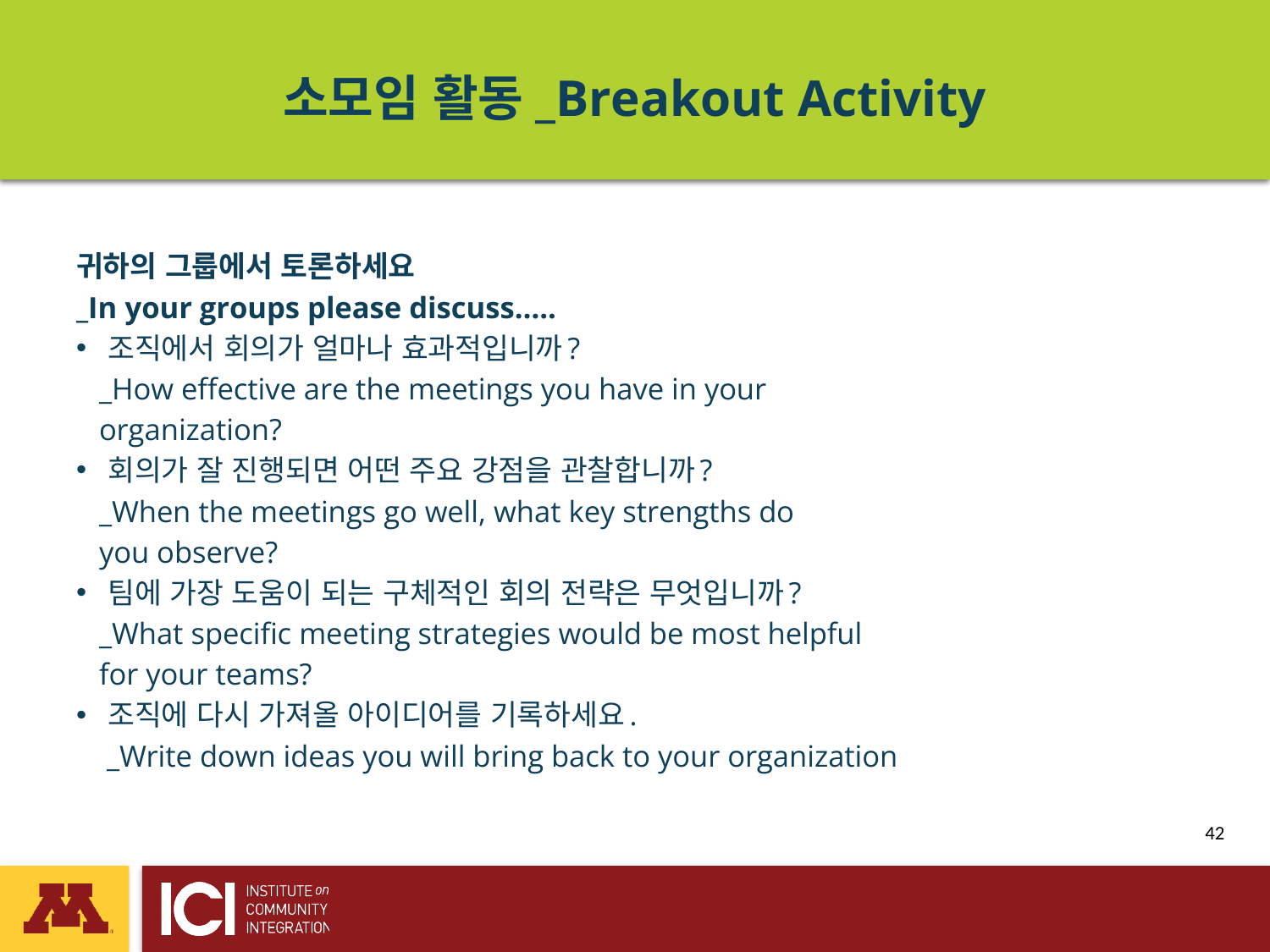

# 소모임 활동_Breakout Activity
귀하의 그룹에서 토론하세요
_In your groups please discuss…..
조직에서 회의가 얼마나 효과적입니까?
   _How effective are the meetings you have in your
   organization?
회의가 잘 진행되면 어떤 주요 강점을 관찰합니까?
   _When the meetings go well, what key strengths do
   you observe?
팀에 가장 도움이 되는 구체적인 회의 전략은 무엇입니까?
   _What specific meeting strategies would be most helpful
   for your teams?
조직에 다시 가져올 아이디어를 기록하세요.
    _Write down ideas you will bring back to your organization

                                                                                                                                                                                                                                                                     42